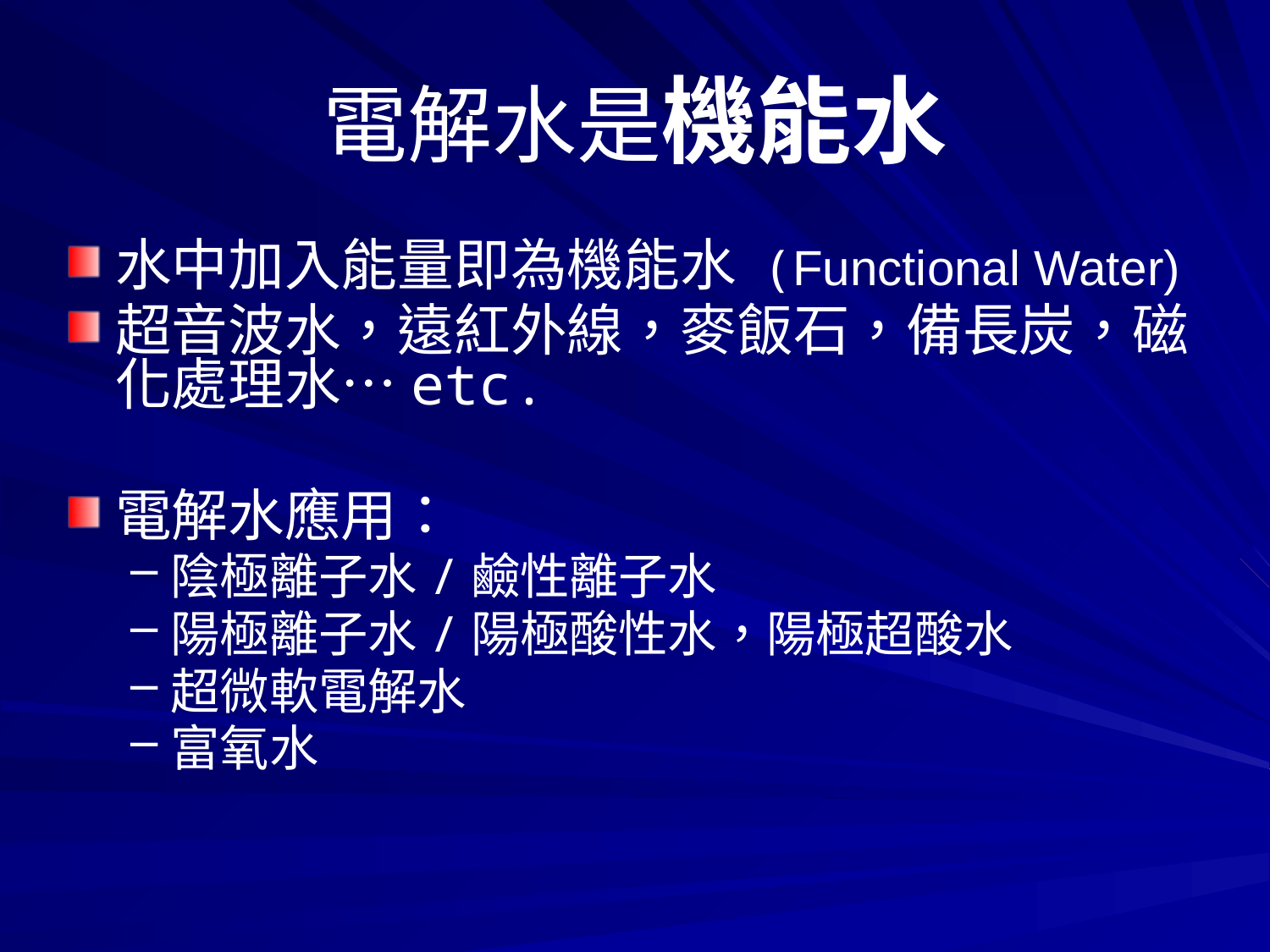

# 電解水是機能水
水中加入能量即為機能水 (Functional Water)
超音波水，遠紅外線，麥飯石，備長炭，磁化處理水…etc.

電解水應用：
陰極離子水/鹼性離子水
陽極離子水/陽極酸性水，陽極超酸水
超微軟電解水
富氧水